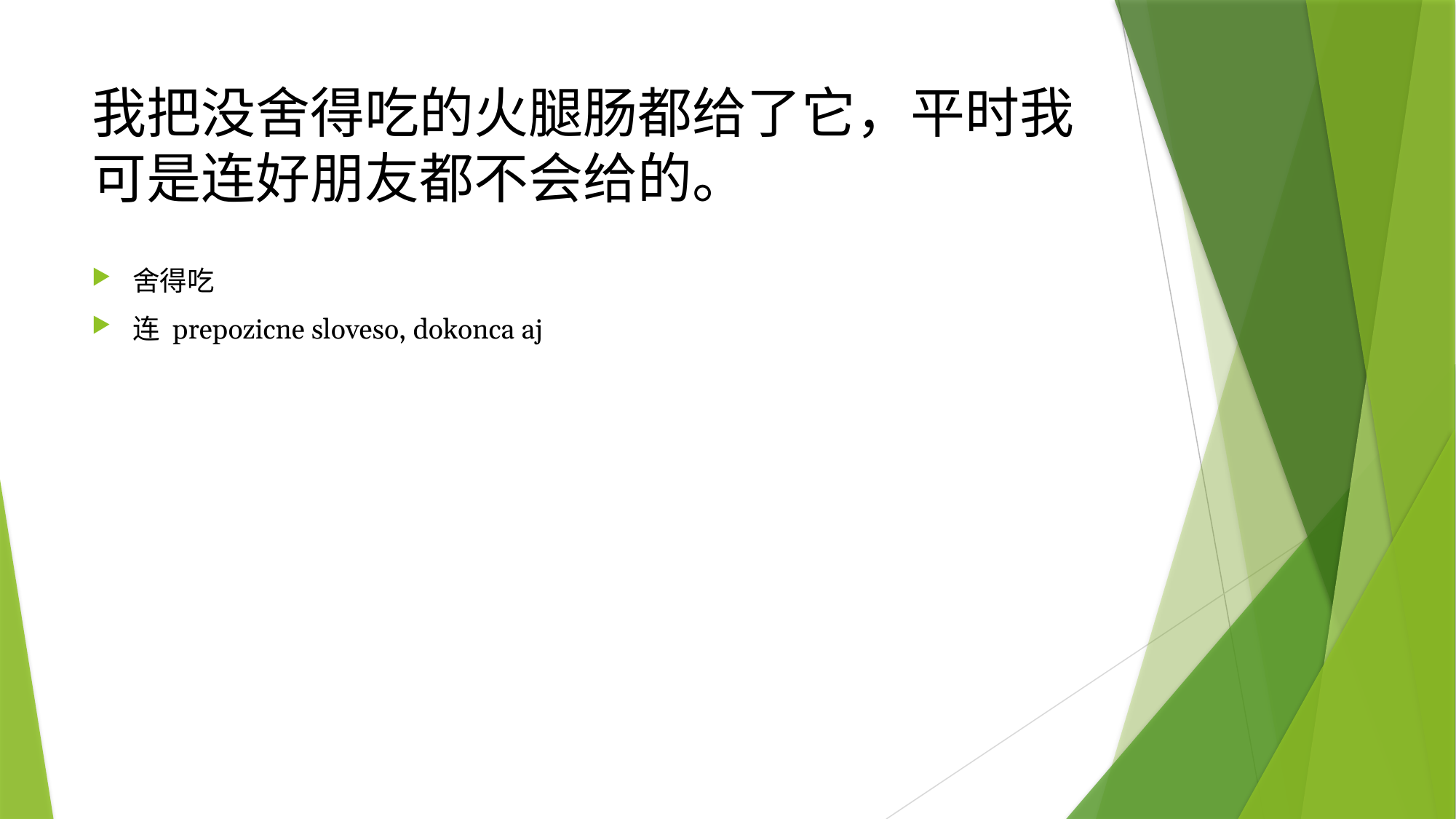

# 我把没舍得吃的火腿肠都给了它，平时我可是连好朋友都不会给的。
舍得吃
连 prepozicne sloveso, dokonca aj